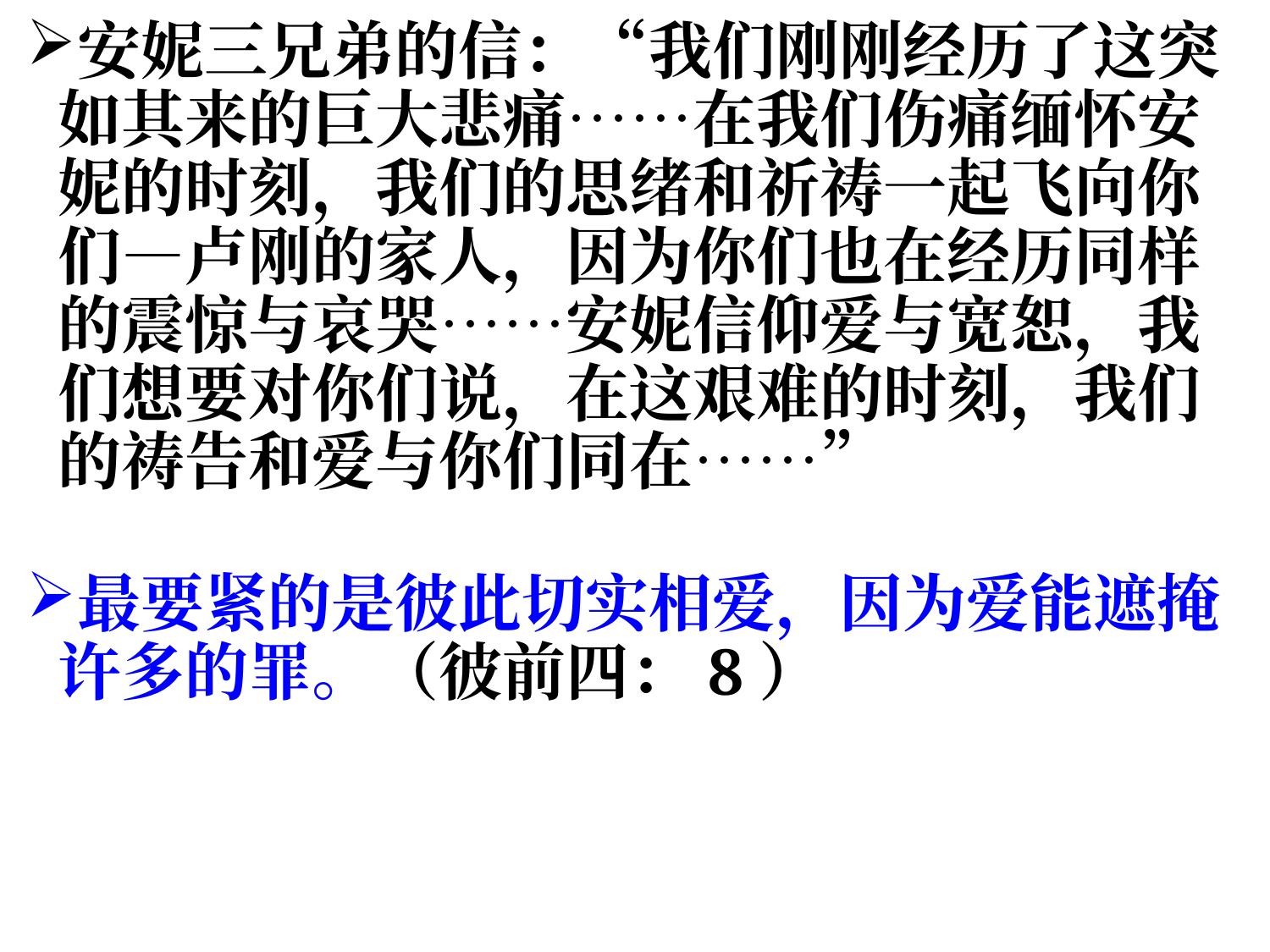

安妮三兄弟的信：“我们刚刚经历了这突如其来的巨大悲痛……在我们伤痛缅怀安妮的时刻，我们的思绪和祈祷一起飞向你们—卢刚的家人，因为你们也在经历同样的震惊与哀哭……安妮信仰爱与宽恕，我们想要对你们说，在这艰难的时刻，我们的祷告和爱与你们同在……”

最要紧的是彼此切实相爱，因为爱能遮掩许多的罪。（彼前四：8）